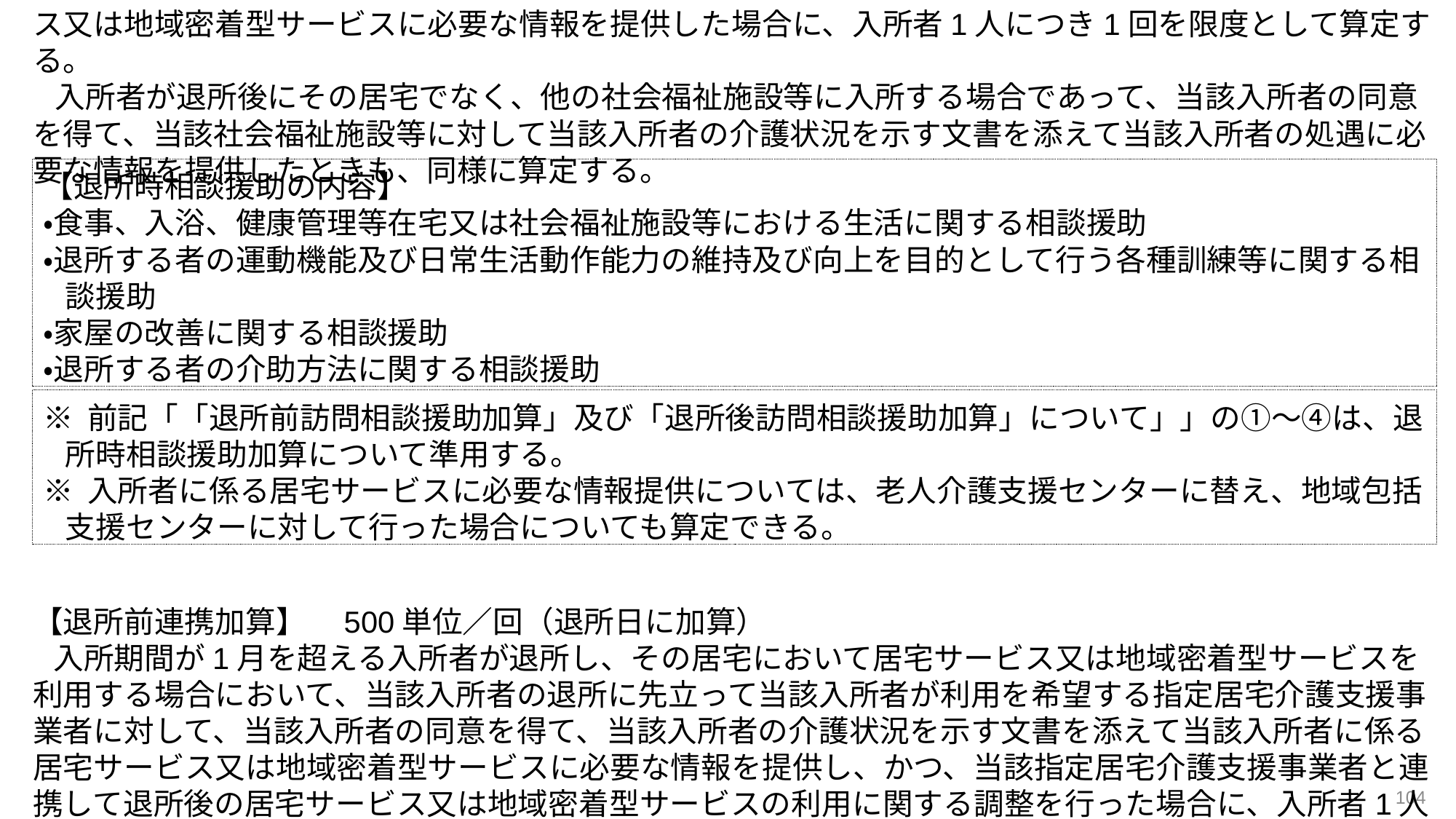

ス又は地域密着型サービスに必要な情報を提供した場合に、入所者1人につき1回を限度として算定する。
入所者が退所後にその居宅でなく、他の社会福祉施設等に入所する場合であって、当該入所者の同意を得て、当該社会福祉施設等に対して当該入所者の介護状況を示す文書を添えて当該入所者の処遇に必要な情報を提供したときも、同様に算定する。

【退所前連携加算】　500単位／回（退所日に加算）
入所期間が1月を超える入所者が退所し、その居宅において居宅サービス又は地域密着型サービスを利用する場合において、当該入所者の退所に先立って当該入所者が利用を希望する指定居宅介護支援事業者に対して、当該入所者の同意を得て、当該入所者の介護状況を示す文書を添えて当該入所者に係る居宅サービス又は地域密着型サービスに必要な情報を提供し、かつ、当該指定居宅介護支援事業者と連携して退所後の居宅サービス又は地域密着型サービスの利用に関する調整を行った場合に、入所者1人につき１回を限度として算定する。

【退所時相談援助の内容】
・食事、入浴、健康管理等在宅又は社会福祉施設等における生活に関する相談援助
・退所する者の運動機能及び日常生活動作能力の維持及び向上を目的として行う各種訓練等に関する相談援助
・家屋の改善に関する相談援助
・退所する者の介助方法に関する相談援助
※ 前記「「退所前訪問相談援助加算」及び「退所後訪問相談援助加算」について」」の①～④は、退所時相談援助加算について準用する。
※ 入所者に係る居宅サービスに必要な情報提供については、老人介護支援センターに替え、地域包括支援センターに対して行った場合についても算定できる。
104